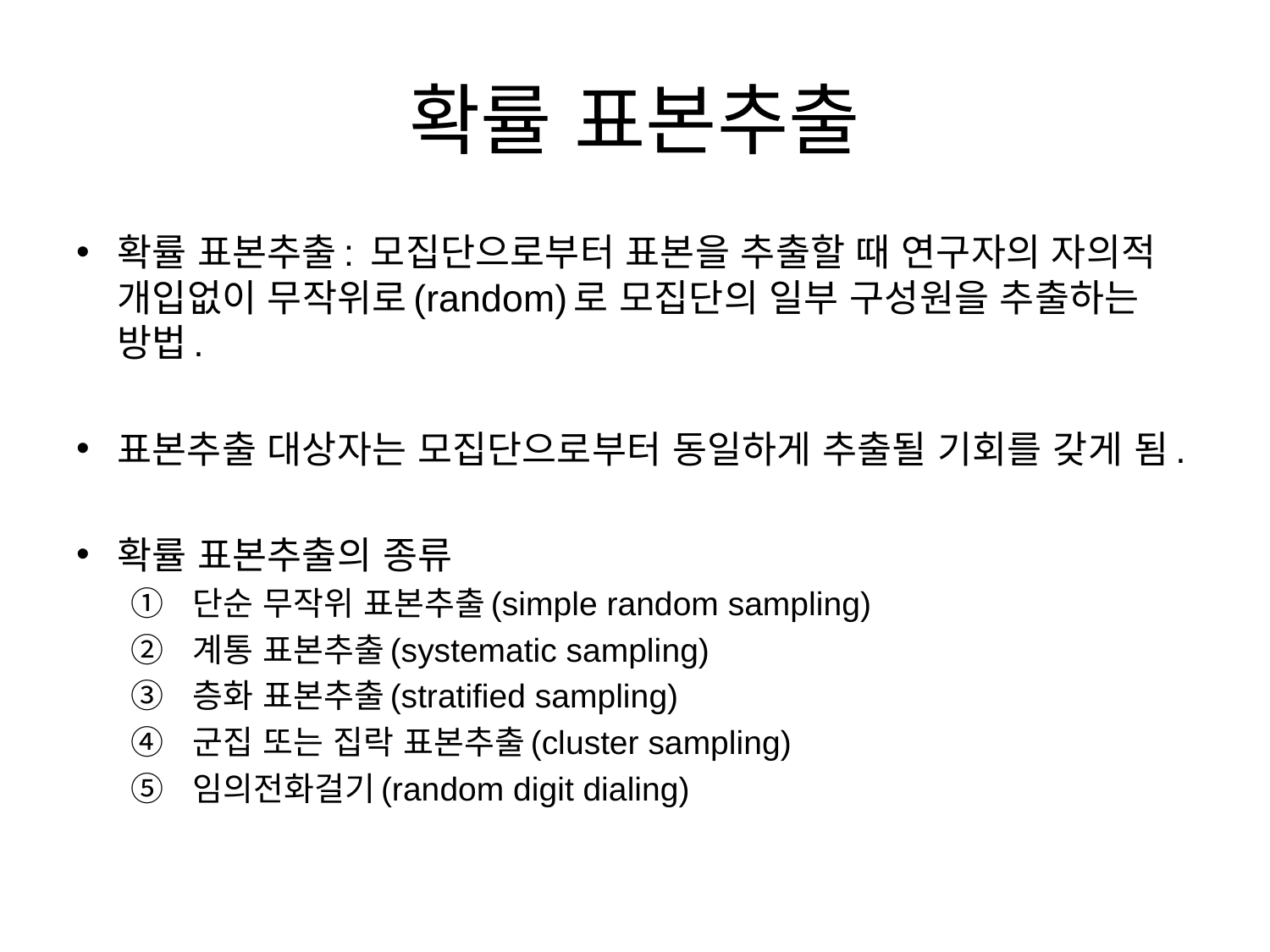

# 확률 표본추출
확률 표본추출: 모집단으로부터 표본을 추출할 때 연구자의 자의적 개입없이 무작위로(random)로 모집단의 일부 구성원을 추출하는 방법.

표본추출 대상자는 모집단으로부터 동일하게 추출될 기회를 갖게 됨.

확률 표본추출의 종류
단순 무작위 표본추출(simple random sampling)
계통 표본추출(systematic sampling)
층화 표본추출(stratified sampling)
군집 또는 집락 표본추출(cluster sampling)
임의전화걸기(random digit dialing)